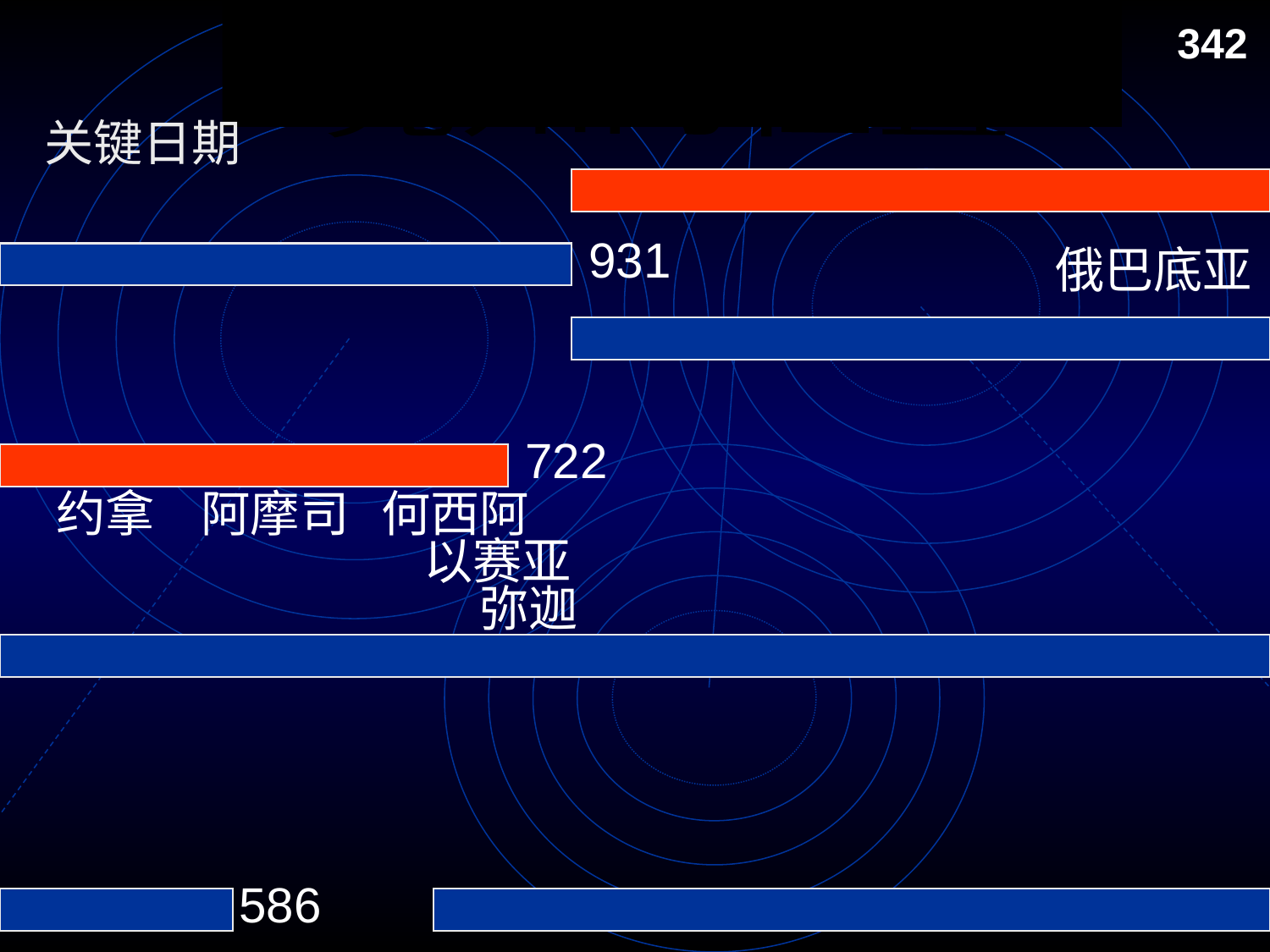

# Placing the Prophets
342
先知的位置
关键日期

931
俄巴底亚

722

约拿
阿摩司
何西阿
以赛亚
弥迦

586